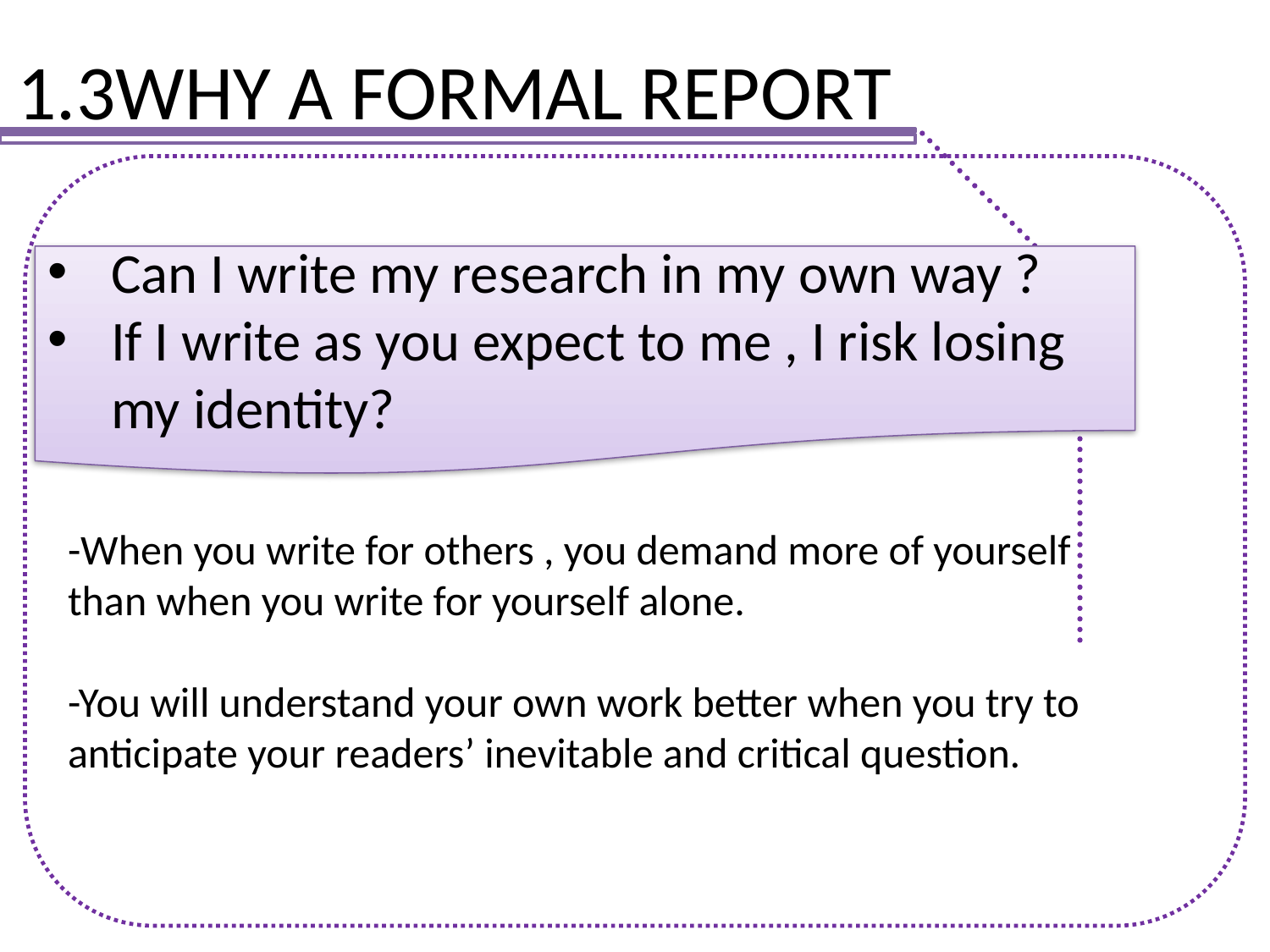

1.3WHY A FORMAL REPORT

Can I write my research in my own way ?
If I write as you expect to me , I risk losing my identity?
漫漫國際路
1991至今
做到美國第一
1981~1990
-When you write for others , you demand more of yourself
than when you write for yourself alone.

-You will understand your own work better when you try to
anticipate your readers’ inevitable and critical question.